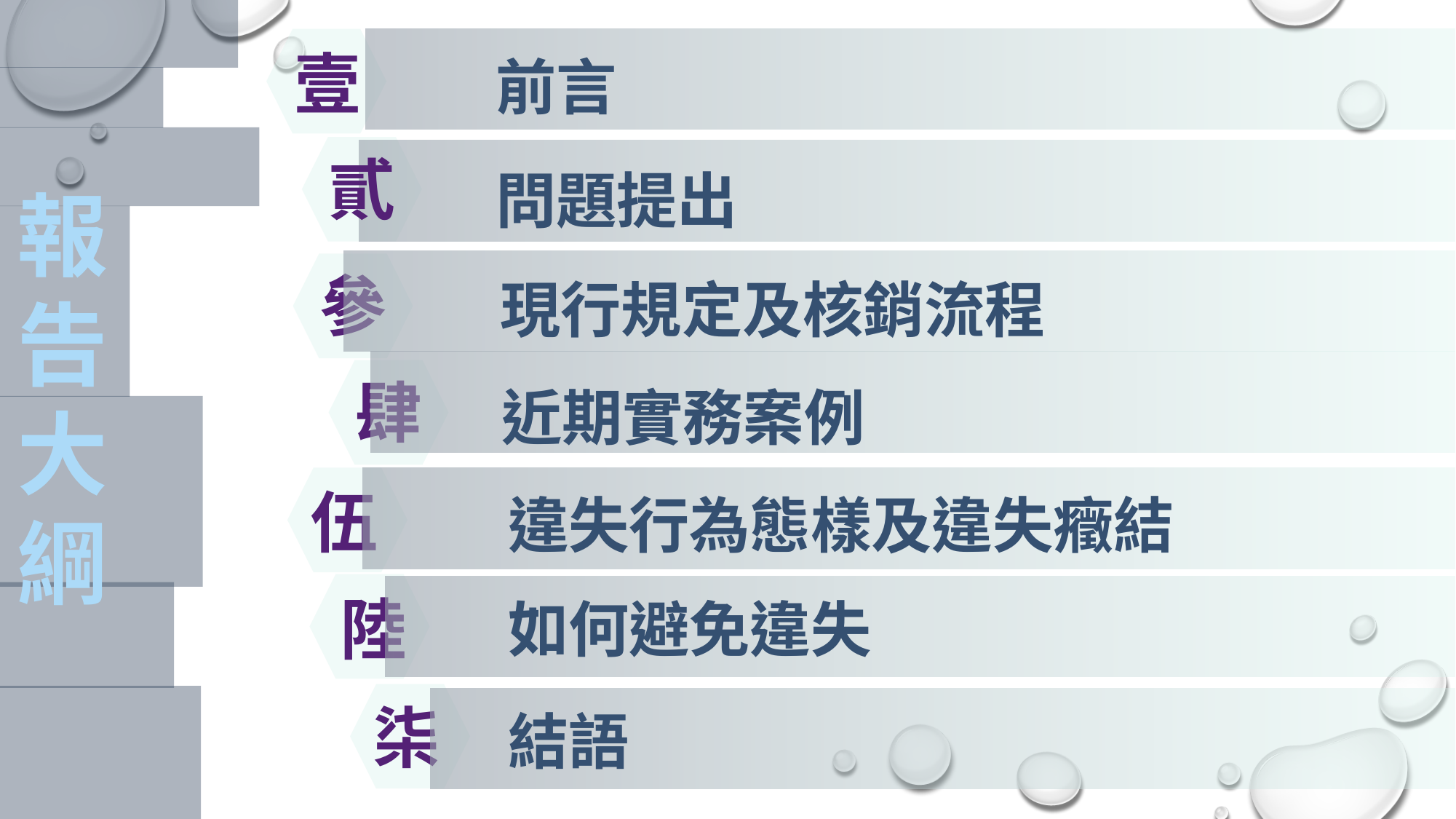

壹
前言

貳
問題提出
報告大綱

參
現行規定及核銷流程

肆
近期實務案例

伍
違失行為態樣及違失癥結

陸
如何避免違失

柒
結語